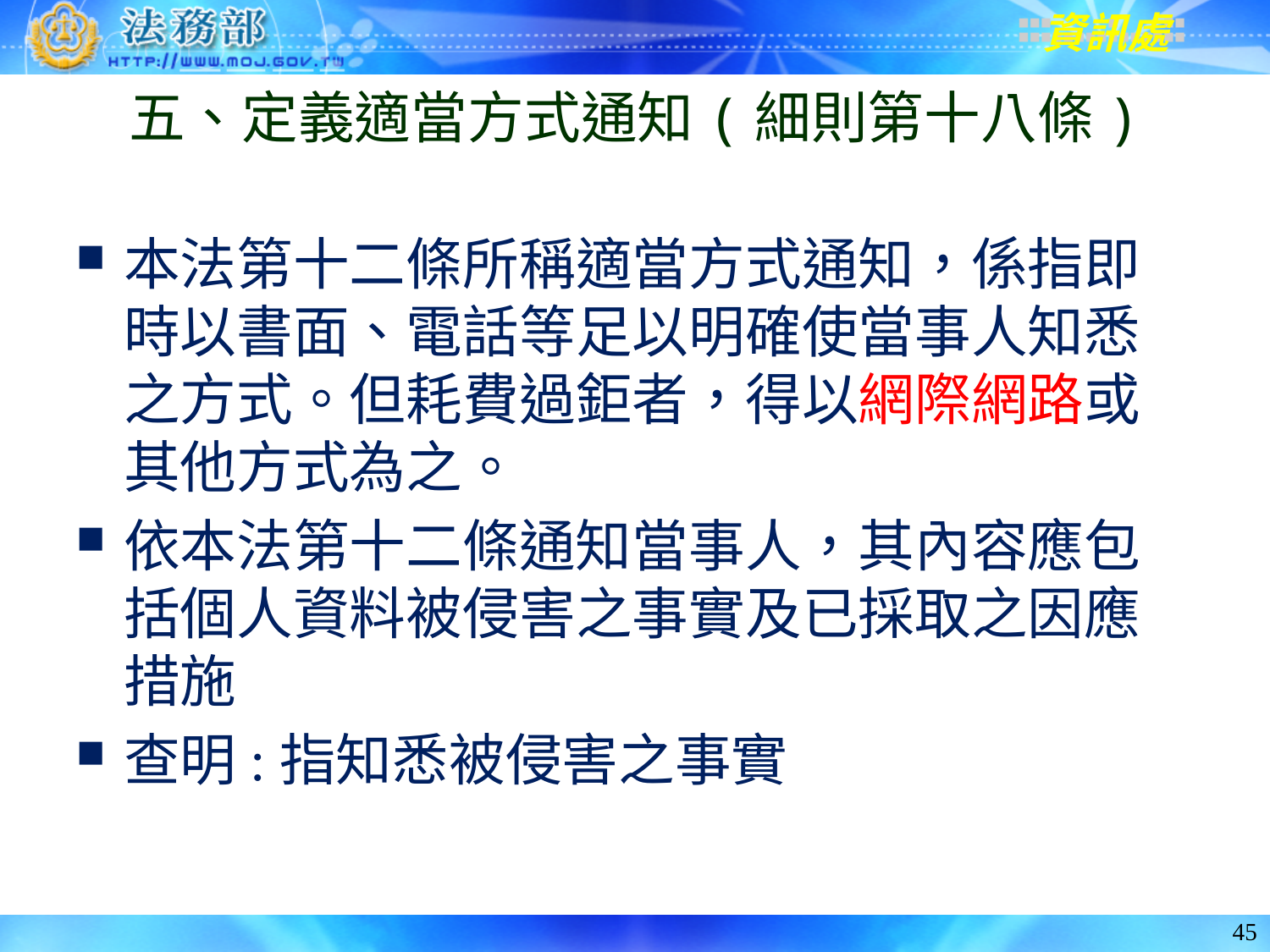

# 五、定義適當方式通知(細則第十八條)
本法第十二條所稱適當方式通知，係指即時以書面、電話等足以明確使當事人知悉之方式。但耗費過鉅者，得以網際網路或其他方式為之。
依本法第十二條通知當事人，其內容應包括個人資料被侵害之事實及已採取之因應措施
查明:指知悉被侵害之事實